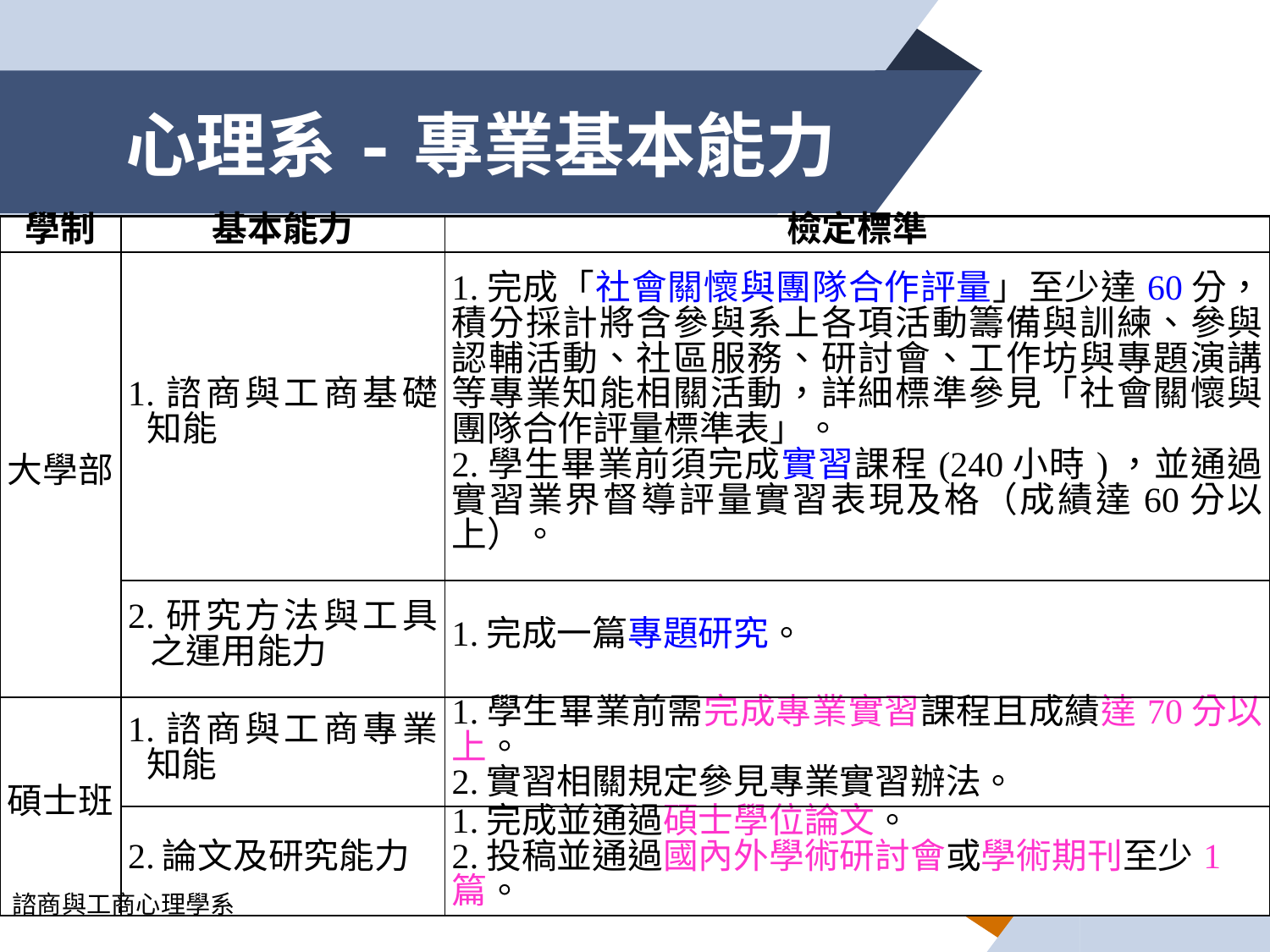

# 心理系-專業基本能力
| 學制 | 基本能力 | 檢定標準 |
| --- | --- | --- |
| 大學部 | 1.諮商與工商基礎知能 | 1.完成「社會關懷與團隊合作評量」至少達60分，積分採計將含參與系上各項活動籌備與訓練、參與認輔活動、社區服務、研討會、工作坊與專題演講等專業知能相關活動，詳細標準參見「社會關懷與團隊合作評量標準表」。 2.學生畢業前須完成實習課程(240小時)，並通過實習業界督導評量實習表現及格（成績達60分以上）。 |
|  | 2.研究方法與工具之運用能力 | 1.完成一篇專題研究。 |
| 碩士班 | 1.諮商與工商專業知能 | 1.學生畢業前需完成專業實習課程且成績達70分以上。 2.實習相關規定參見專業實習辦法。 |
|  | 2.論文及研究能力 | 1.完成並通過碩士學位論文。 2.投稿並通過國內外學術研討會或學術期刊至少1篇。 |

諮商與工商心理學系